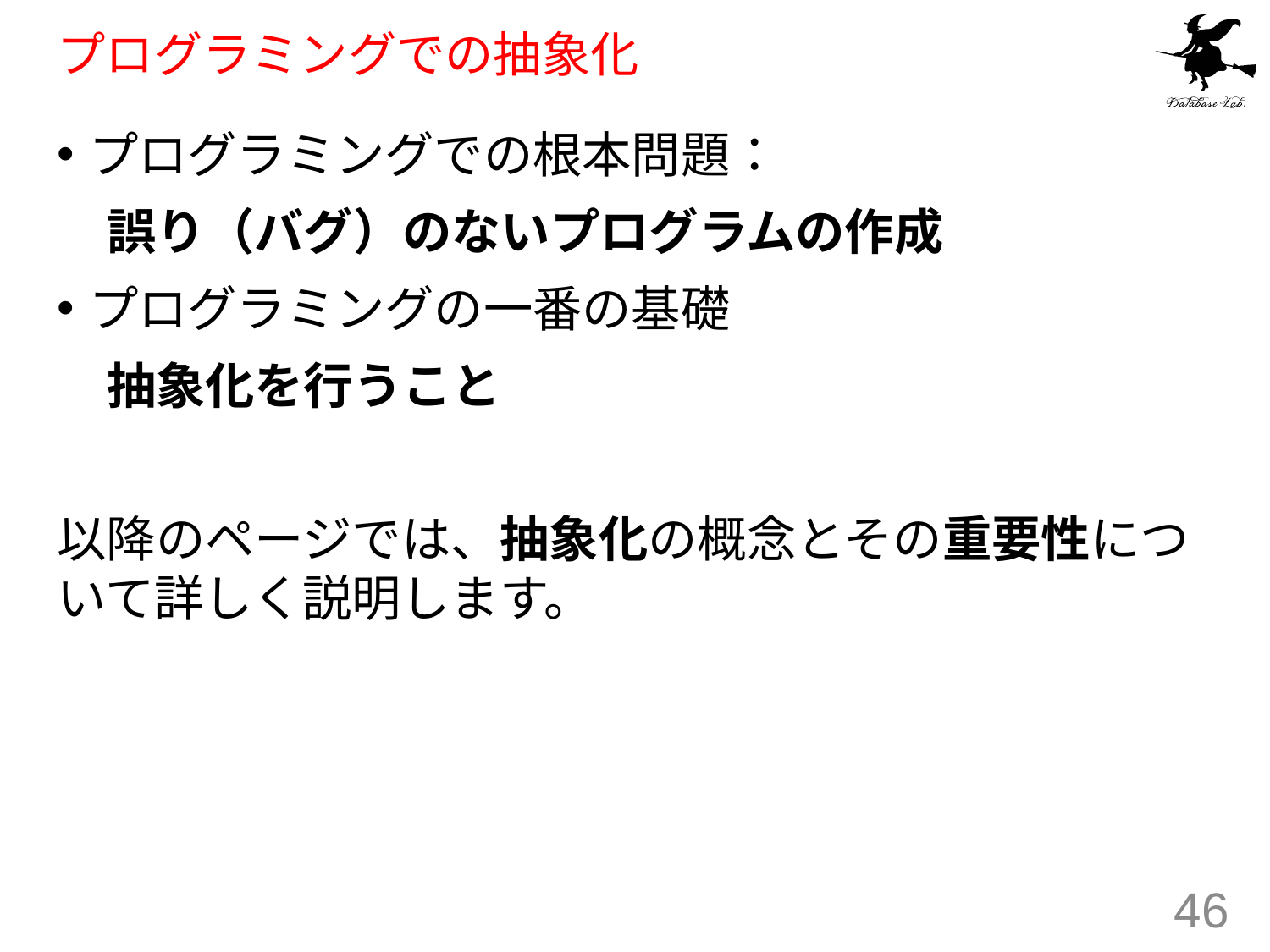

# プログラミングでの抽象化
プログラミングでの根本問題：
　誤り（バグ）のないプログラムの作成
プログラミングの一番の基礎
　抽象化を行うこと

以降のページでは、抽象化の概念とその重要性について詳しく説明します。
46